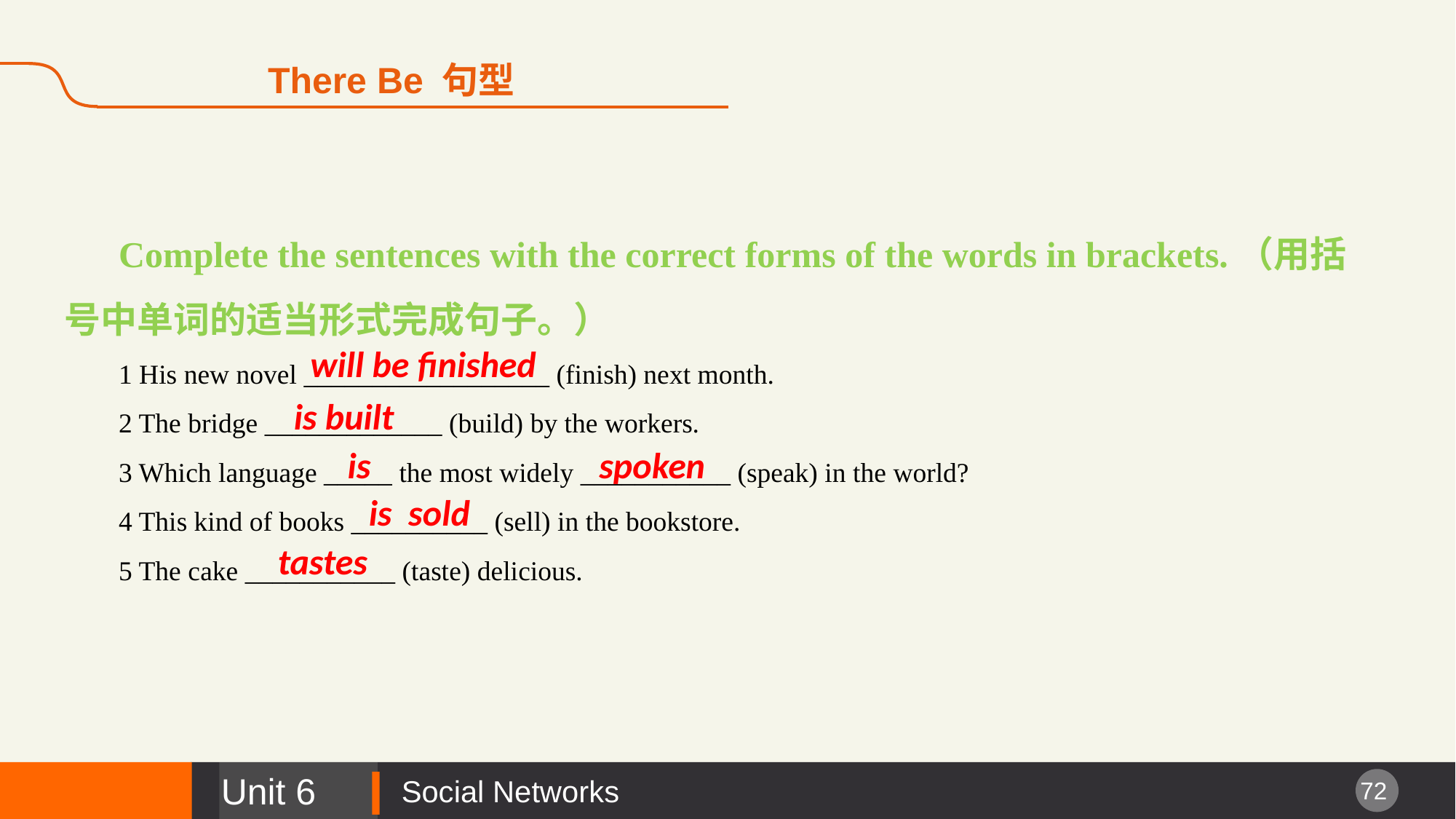

There Be 句型
Complete the sentences with the correct forms of the words in brackets.（用括号中单词的适当形式完成句子。）
1 His new novel __________________ (finish) next month.
2 The bridge _____________ (build) by the workers.
3 Which language _____ the most widely ___________ (speak) in the world?
4 This kind of books __________ (sell) in the bookstore.
5 The cake ___________ (taste) delicious.
 will be finished
is built
is
spoken
is  sold
tastes